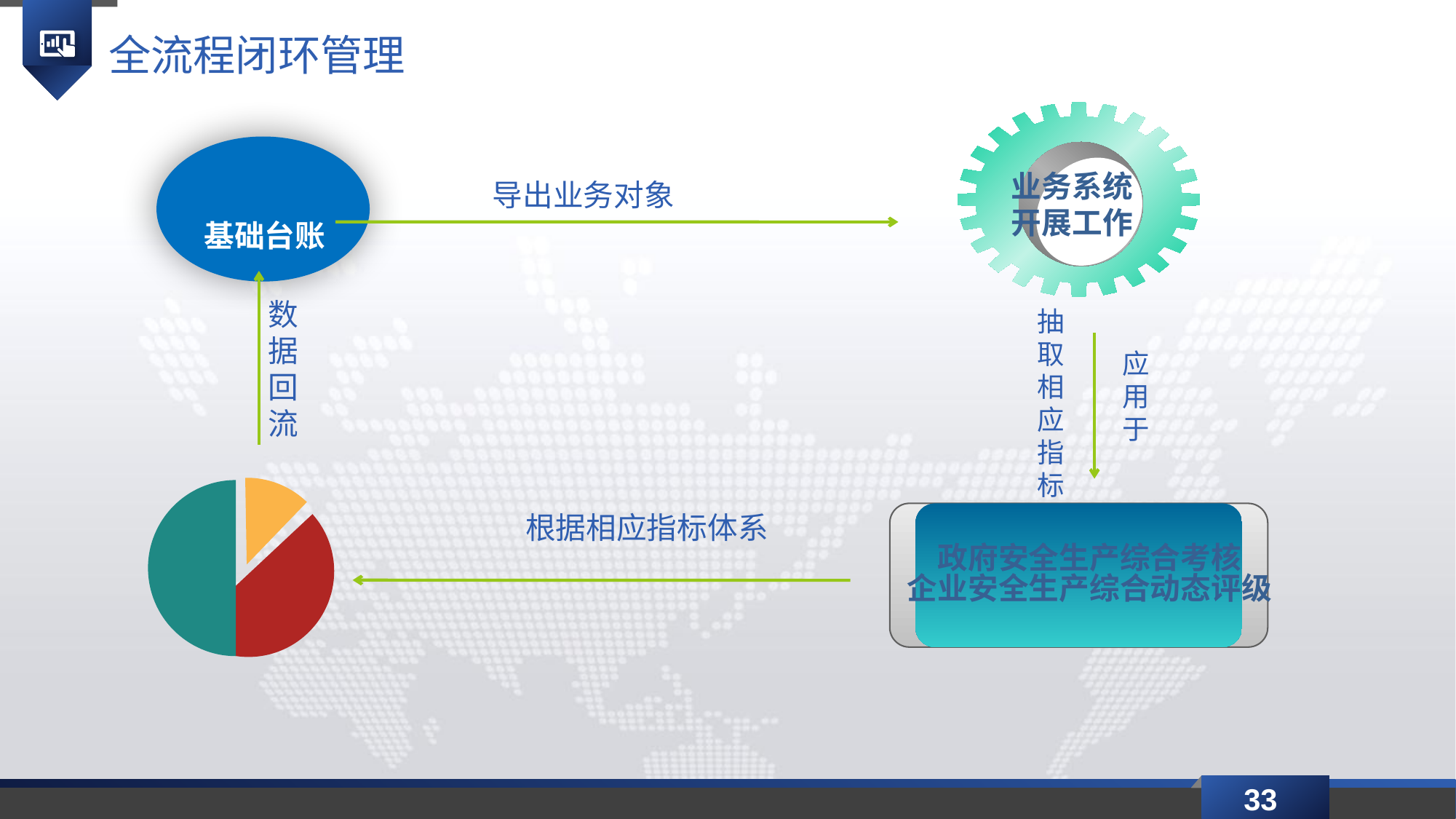

全流程闭环管理

业务系统
开展工作
导出业务对象
基础台账
数据回流
抽取相应指标
应用于

根据相应指标体系

政府安全生产综合考核

企业安全生产综合动态评级

33

延时符